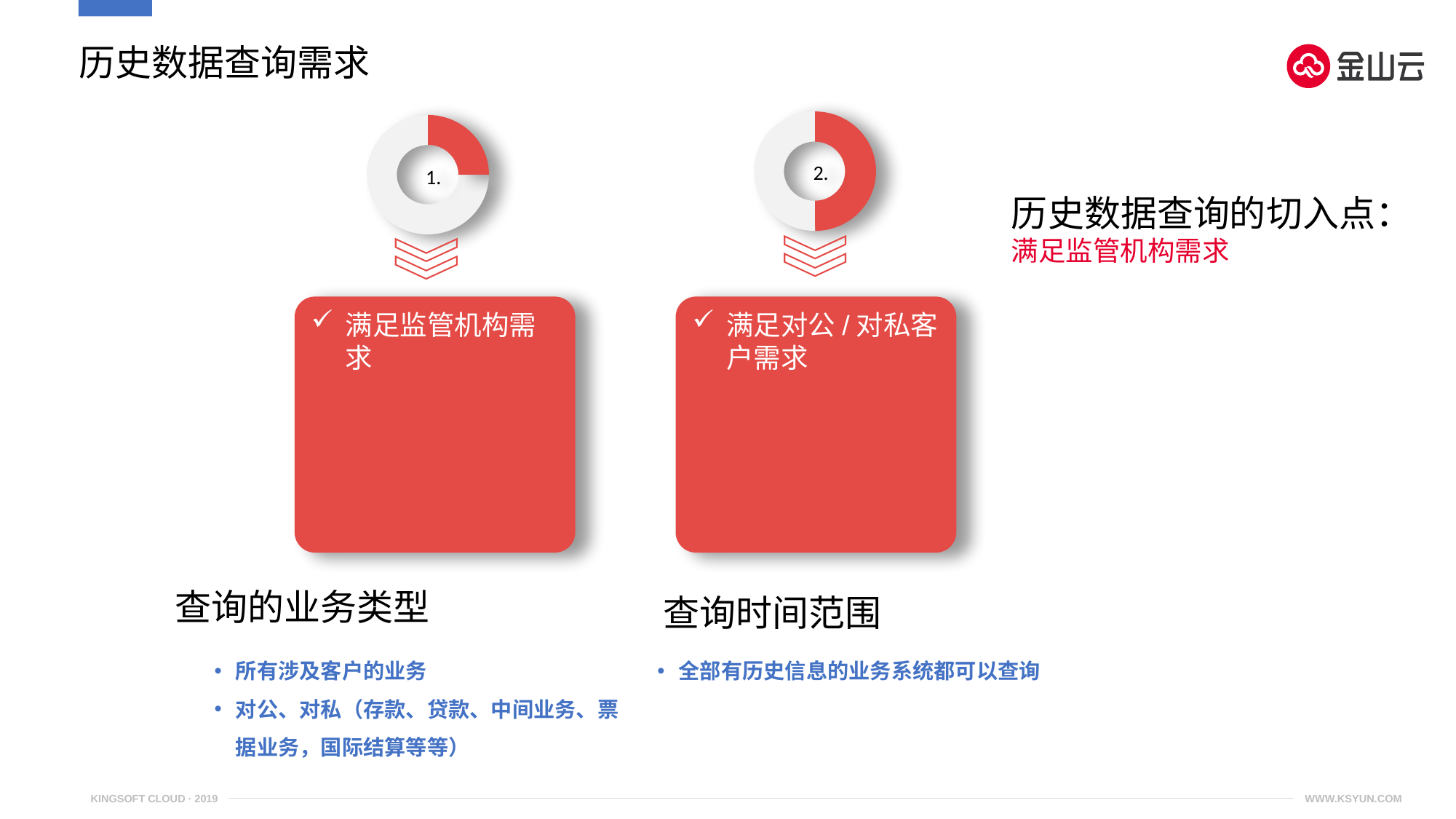

# 历史数据查询需求

2.

满足对公/对私客户需求

1.

满足监管机构需求
历史数据查询的切入点：
满足监管机构需求
查询的业务类型
查询时间范围
所有涉及客户的业务
对公、对私（存款、贷款、中间业务、票据业务，国际结算等等）
全部有历史信息的业务系统都可以查询